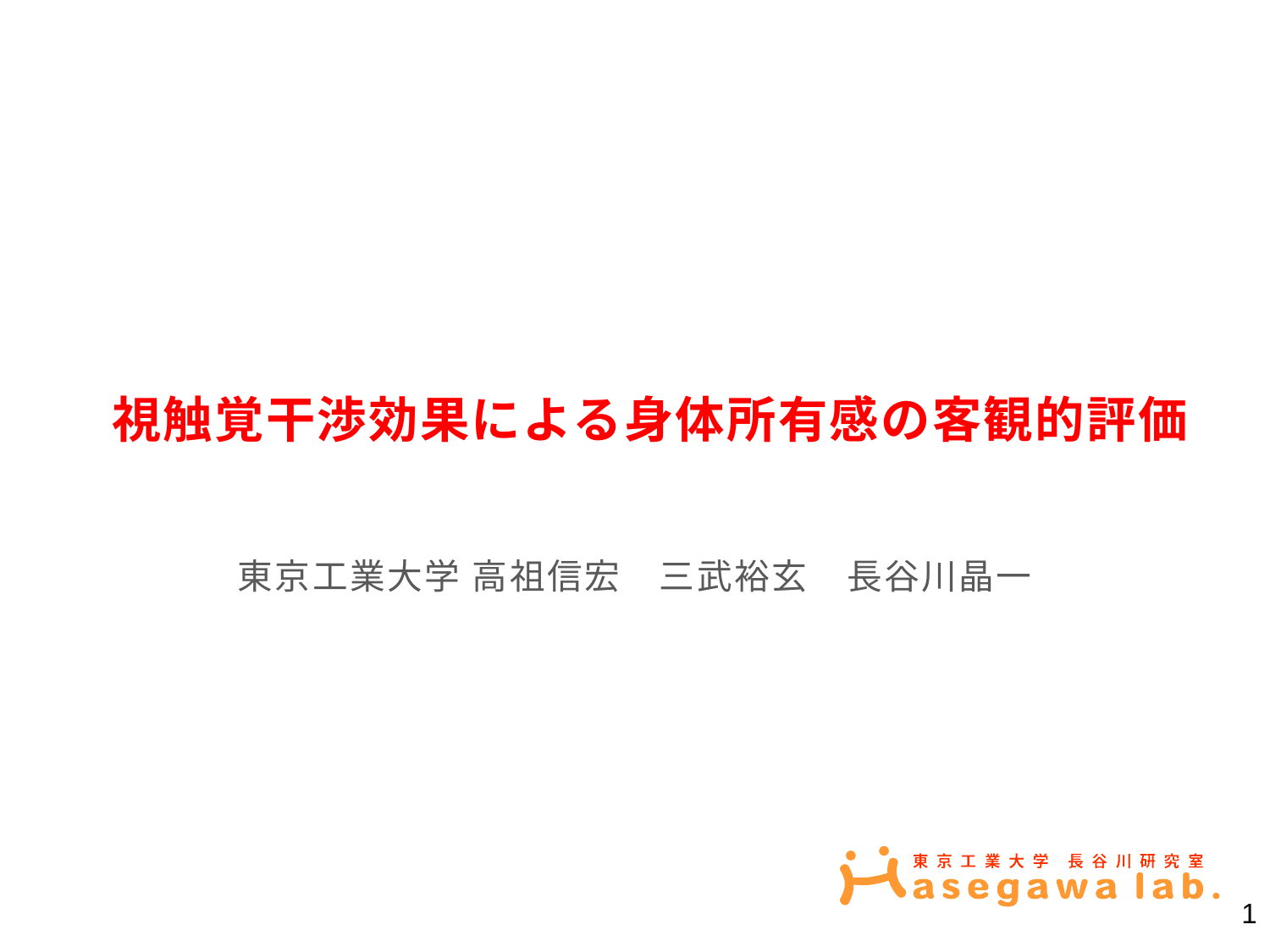

# 視触覚干渉効果による身体所有感の客観的評価
東京工業大学 高祖信宏　三武裕玄　長谷川晶一
1